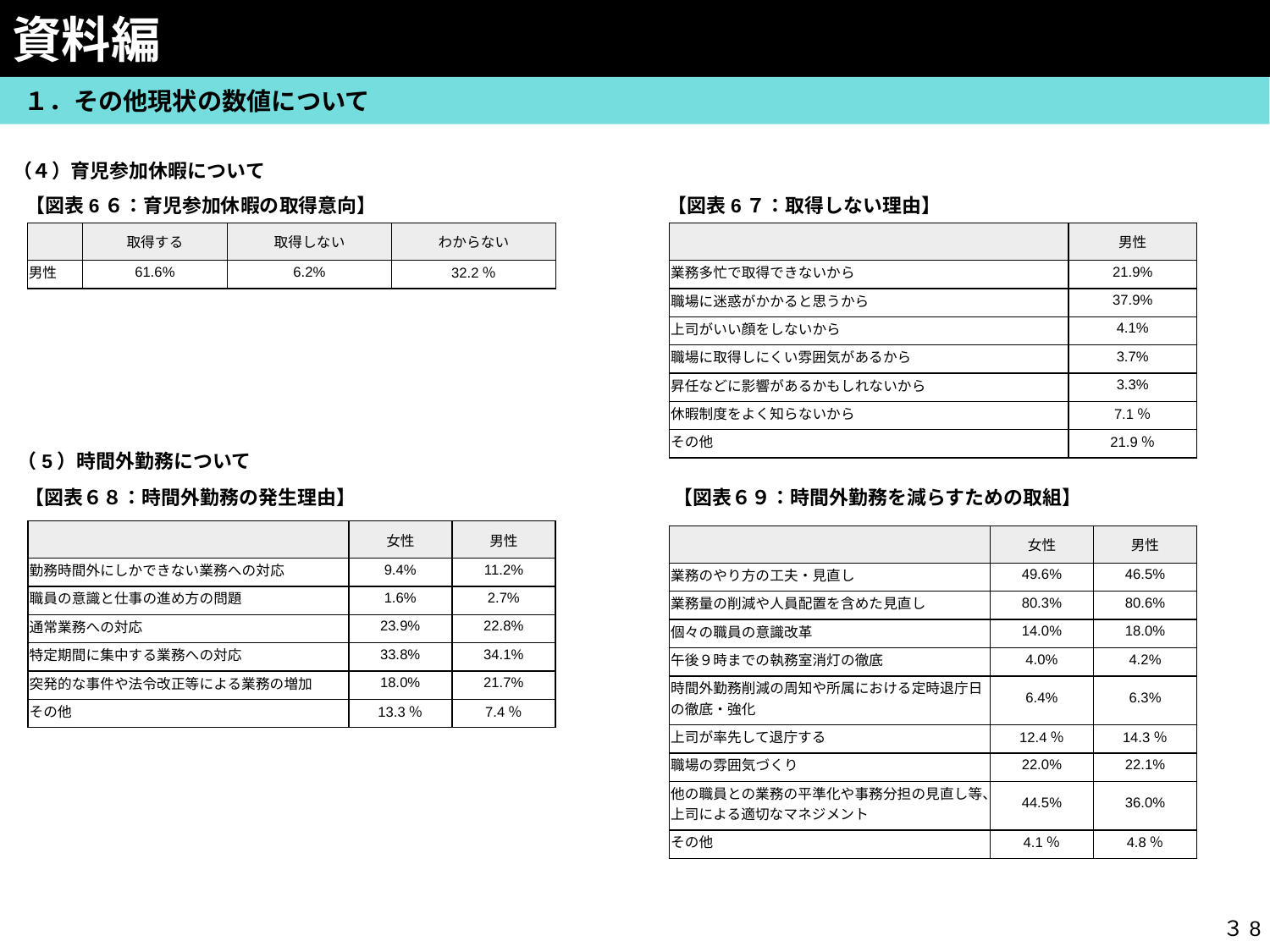

資料編
　１．その他現状の数値について

（４）育児参加休暇について

【図表6６：育児参加休暇の取得意向】
【図表6７：取得しない理由】
|  | 取得する | 取得しない | わからない |
| --- | --- | --- | --- |
| 男性 | 61.6% | 6.2% | 32.2％ |
|  | 男性 |
| --- | --- |
| 業務多忙で取得できないから | 21.9% |
| 職場に迷惑がかかると思うから | 37.9% |
| 上司がいい顔をしないから | 4.1% |
| 職場に取得しにくい雰囲気があるから | 3.7% |
| 昇任などに影響があるかもしれないから | 3.3% |
| 休暇制度をよく知らないから | 7.1％ |
| その他 | 21.9％ |
（5）時間外勤務について
【図表６８：時間外勤務の発生理由】
【図表６９：時間外勤務を減らすための取組】
|  | 女性 | 男性 |
| --- | --- | --- |
| 勤務時間外にしかできない業務への対応 | 9.4% | 11.2% |
| 職員の意識と仕事の進め方の問題 | 1.6% | 2.7% |
| 通常業務への対応 | 23.9% | 22.8% |
| 特定期間に集中する業務への対応 | 33.8% | 34.1% |
| 突発的な事件や法令改正等による業務の増加 | 18.0% | 21.7% |
| その他 | 13.3％ | 7.4％ |
|  | 女性 | 男性 |
| --- | --- | --- |
| 業務のやり方の工夫・見直し | 49.6% | 46.5% |
| 業務量の削減や人員配置を含めた見直し | 80.3% | 80.6% |
| 個々の職員の意識改革 | 14.0% | 18.0% |
| 午後９時までの執務室消灯の徹底 | 4.0% | 4.2% |
| 時間外勤務削減の周知や所属における定時退庁日の徹底・強化 | 6.4% | 6.3% |
| 上司が率先して退庁する | 12.4％ | 14.3％ |
| 職場の雰囲気づくり | 22.0% | 22.1% |
| 他の職員との業務の平準化や事務分担の見直し等、上司による適切なマネジメント | 44.5% | 36.0% |
| その他 | 4.1％ | 4.8％ |
３8